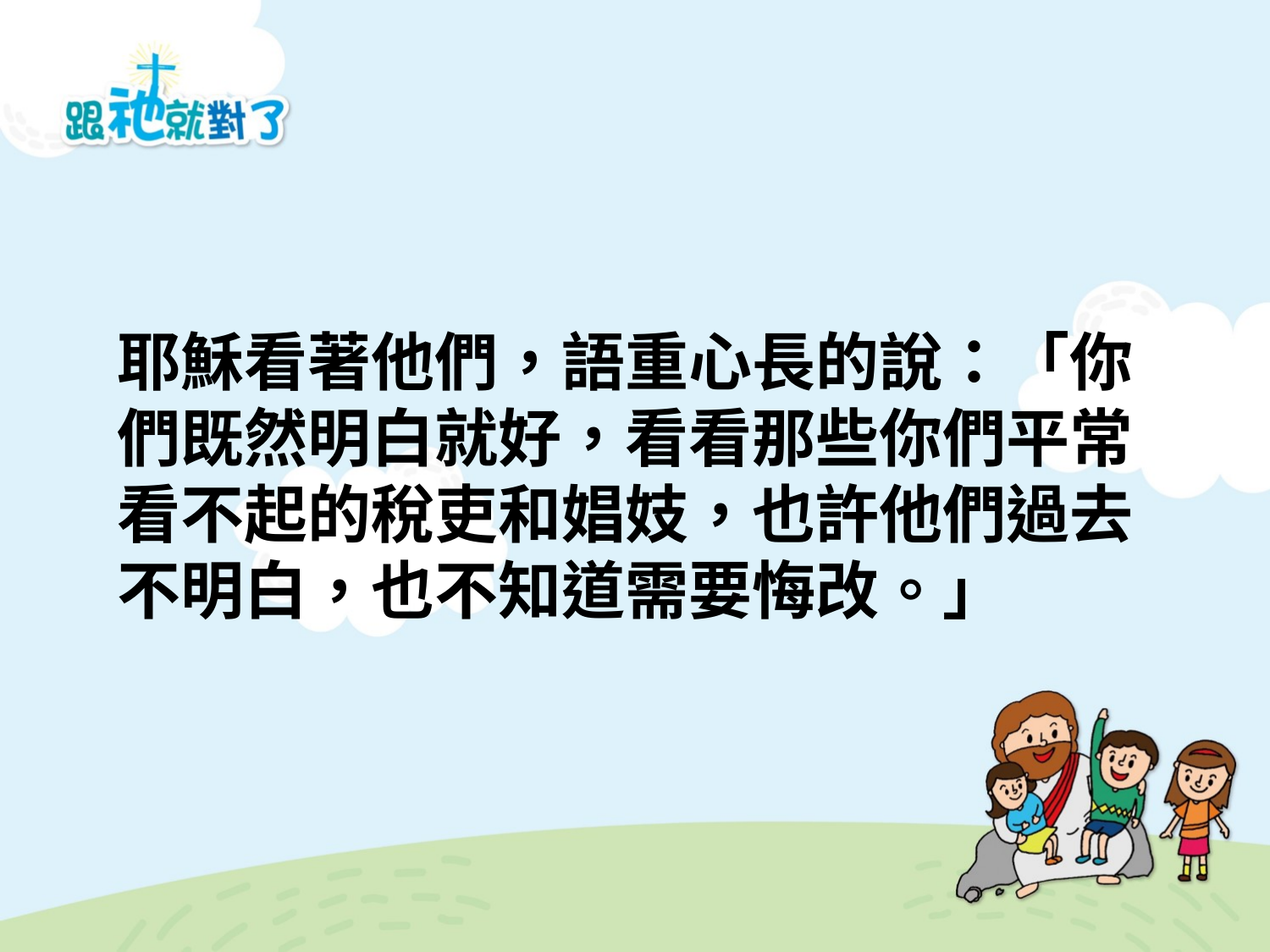

耶穌看著他們，語重心長的說：「你們既然明白就好，看看那些你們平常看不起的稅吏和娼妓，也許他們過去不明白，也不知道需要悔改。」